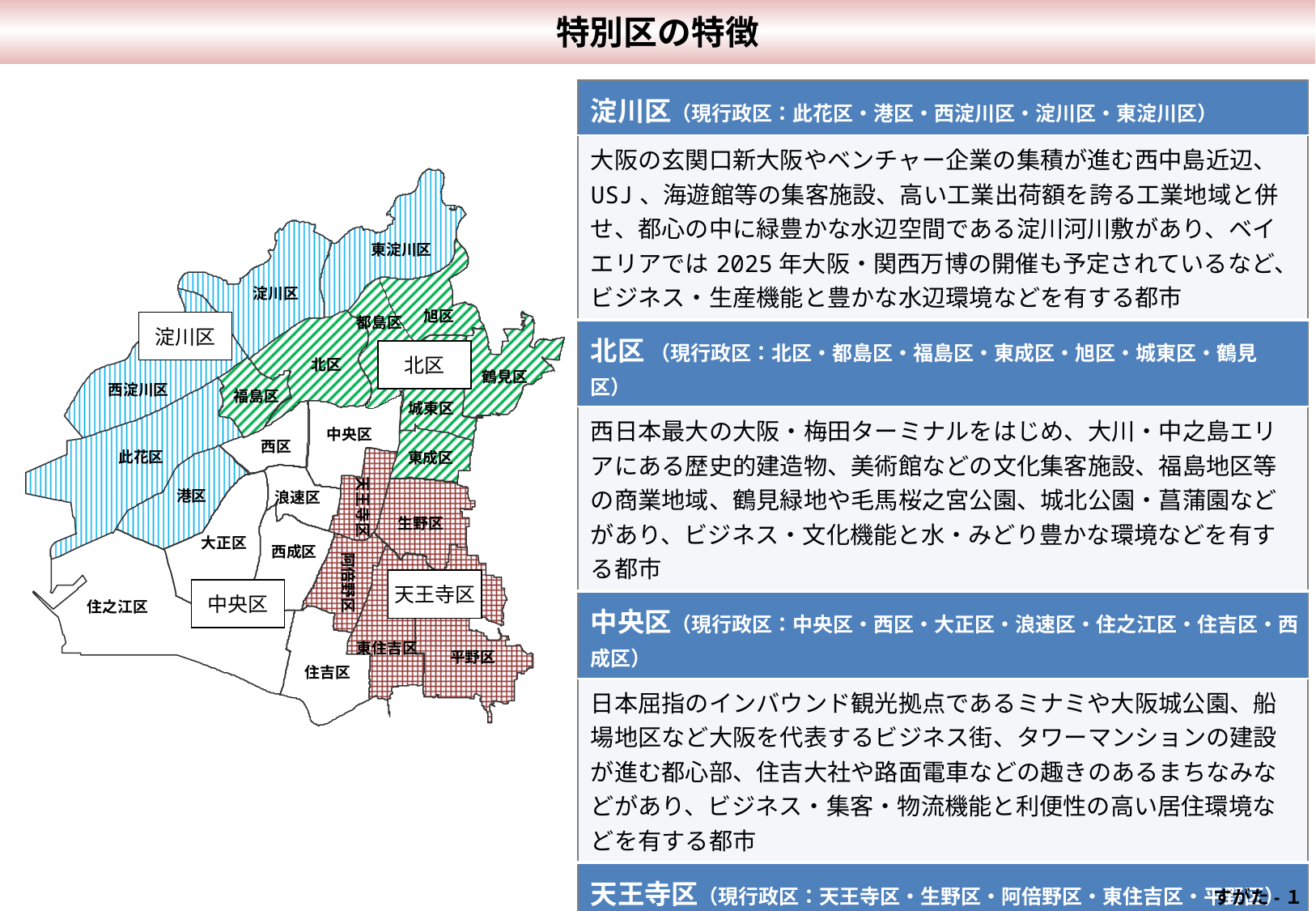

特別区の特徴
| 淀川区（現行政区：此花区・港区・西淀川区・淀川区・東淀川区） |
| --- |
| 大阪の玄関口新大阪やベンチャー企業の集積が進む西中島近辺、 USJ、海遊館等の集客施設、高い工業出荷額を誇る工業地域と併せ、都心の中に緑豊かな水辺空間である淀川河川敷があり、ベイエリアでは2025年大阪・関西万博の開催も予定されているなど、ビジネス・生産機能と豊かな水辺環境などを有する都市 |
| 北区 （現行政区：北区・都島区・福島区・東成区・旭区・城東区・鶴見区） |
| 西日本最大の大阪・梅田ターミナルをはじめ、大川・中之島エリアにある歴史的建造物、美術館などの文化集客施設、福島地区等の商業地域、鶴見緑地や毛馬桜之宮公園、城北公園・菖蒲園などがあり、ビジネス・文化機能と水・みどり豊かな環境などを有する都市 |
| 中央区（現行政区：中央区・西区・大正区・浪速区・住之江区・住吉区・西成区） |
| 日本屈指のインバウンド観光拠点であるミナミや大阪城公園、船場地区など大阪を代表するビジネス街、タワーマンションの建設が進む都心部、住吉大社や路面電車などの趣きのあるまちなみなどがあり、ビジネス・集客・物流機能と利便性の高い居住環境などを有する都市 |
| 天王寺区（現行政区：天王寺区・生野区・阿倍野区・東住吉区・平野区） |
| 日本で最も高層の商業ビルであるあべのハルカスや、天王寺公園や長居公園などのみどり、コリアタウンや平野環壕集落といった個性豊かなまちなみなどを有するとともに、文教地区として学校も多く立地。歴史・文化豊かな居住環境と賑わい・集客機能などを有する都市 |

東淀川区
淀川区
旭区
都島区
北区
鶴見区
西淀川区
福島区
城東区
中央区
西区
此花区
東成区
天王寺区
港区
浪速区
生野区
大正区
西成区
阿倍野区
住之江区
東住吉区
平野区
住吉区
淀川区
北区
天王寺区
中央区
 すがた-１